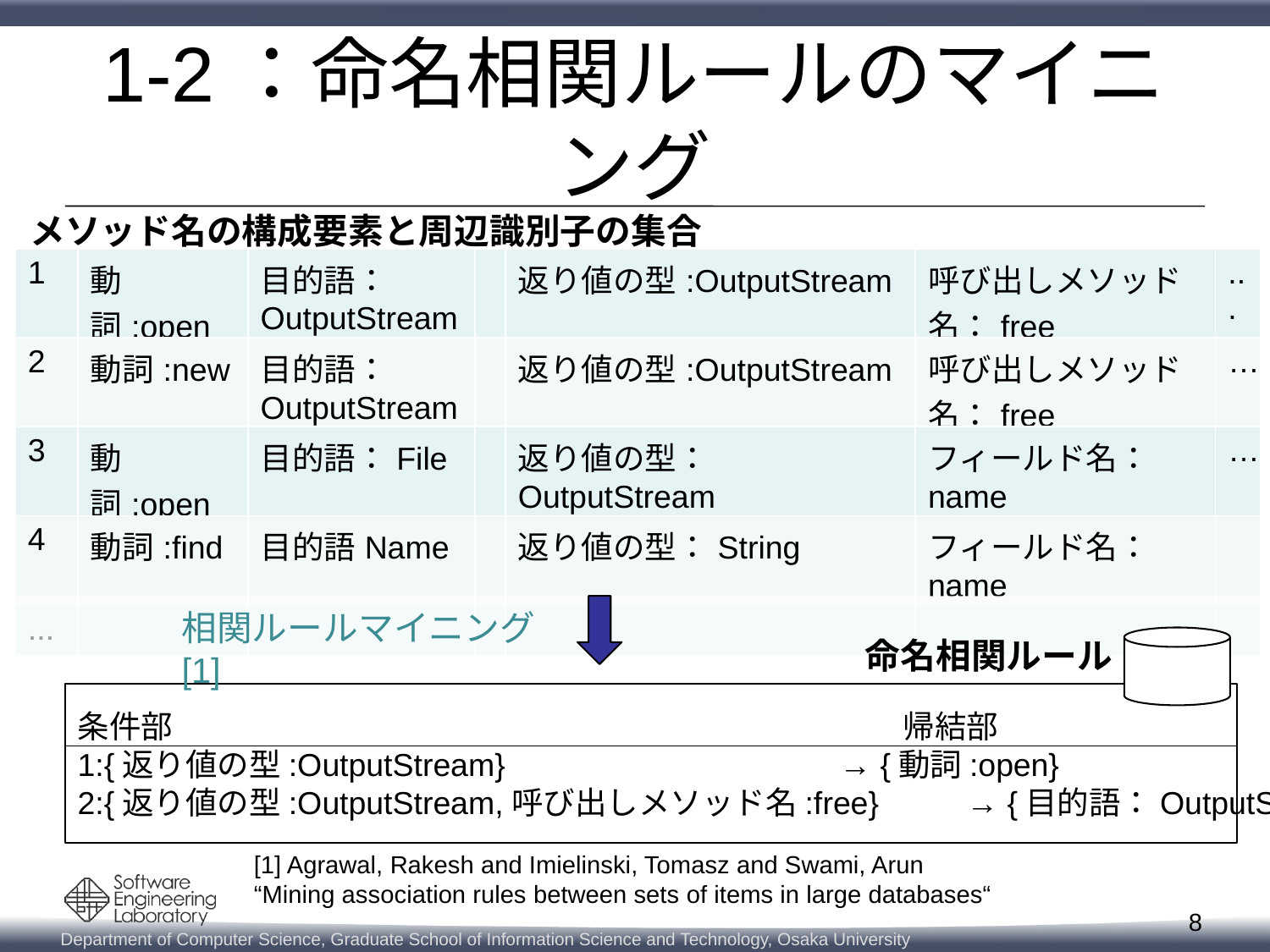

# 1-2：命名相関ルールのマイニング
メソッド名の構成要素と周辺識別子の集合
| 1 | 動詞:open | 目的語：OutputStream |  | 返り値の型:OutputStream | 呼び出しメソッド名：free | ... |
| --- | --- | --- | --- | --- | --- | --- |
| 2 | 動詞:new | 目的語：OutputStream |  | 返り値の型:OutputStream | 呼び出しメソッド名：free | … |
| 3 | 動詞:open | 目的語：File |  | 返り値の型：OutputStream | フィールド名：name | … |
| 4 | 動詞:find | 目的語Name |  | 返り値の型：String | フィールド名：name |  |
| ... |  |  |  |  |  |  |

相関ルールマイニング[1]

命名相関ルール

条件部						　　帰結部
1:{返り値の型:OutputStream}			→ {動詞:open}
2:{返り値の型:OutputStream,呼び出しメソッド名:free}	→ {目的語：OutputStream}
[1] Agrawal, Rakesh and Imielinski, Tomasz and Swami, Arun
“Mining association rules between sets of items in large databases“
8